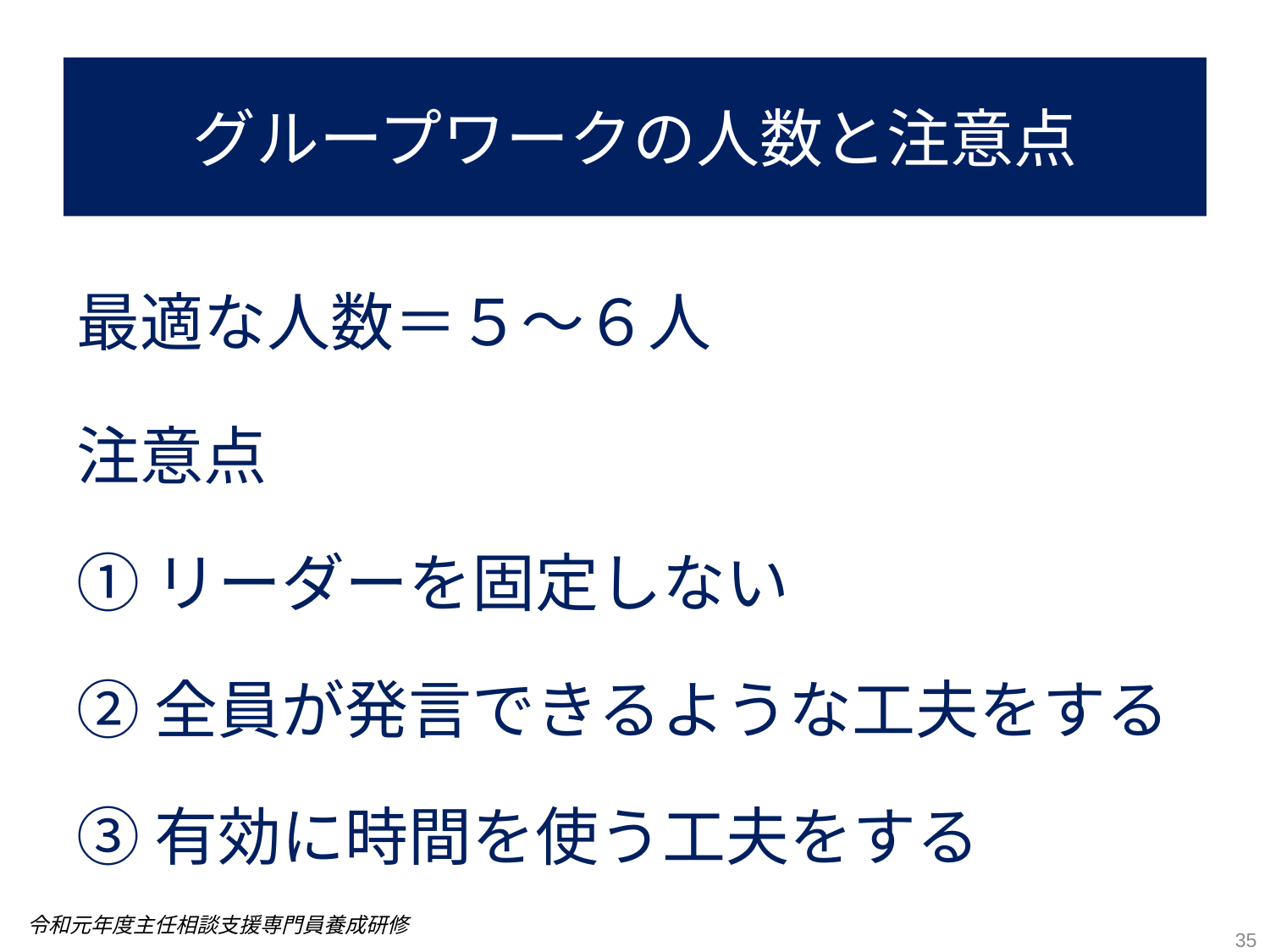

# グループワークの人数と注意点
最適な人数＝５～６人

注意点
①リーダーを固定しない
②全員が発言できるような工夫をする
③有効に時間を使う工夫をする
令和元年度主任相談支援専門員養成研修
35